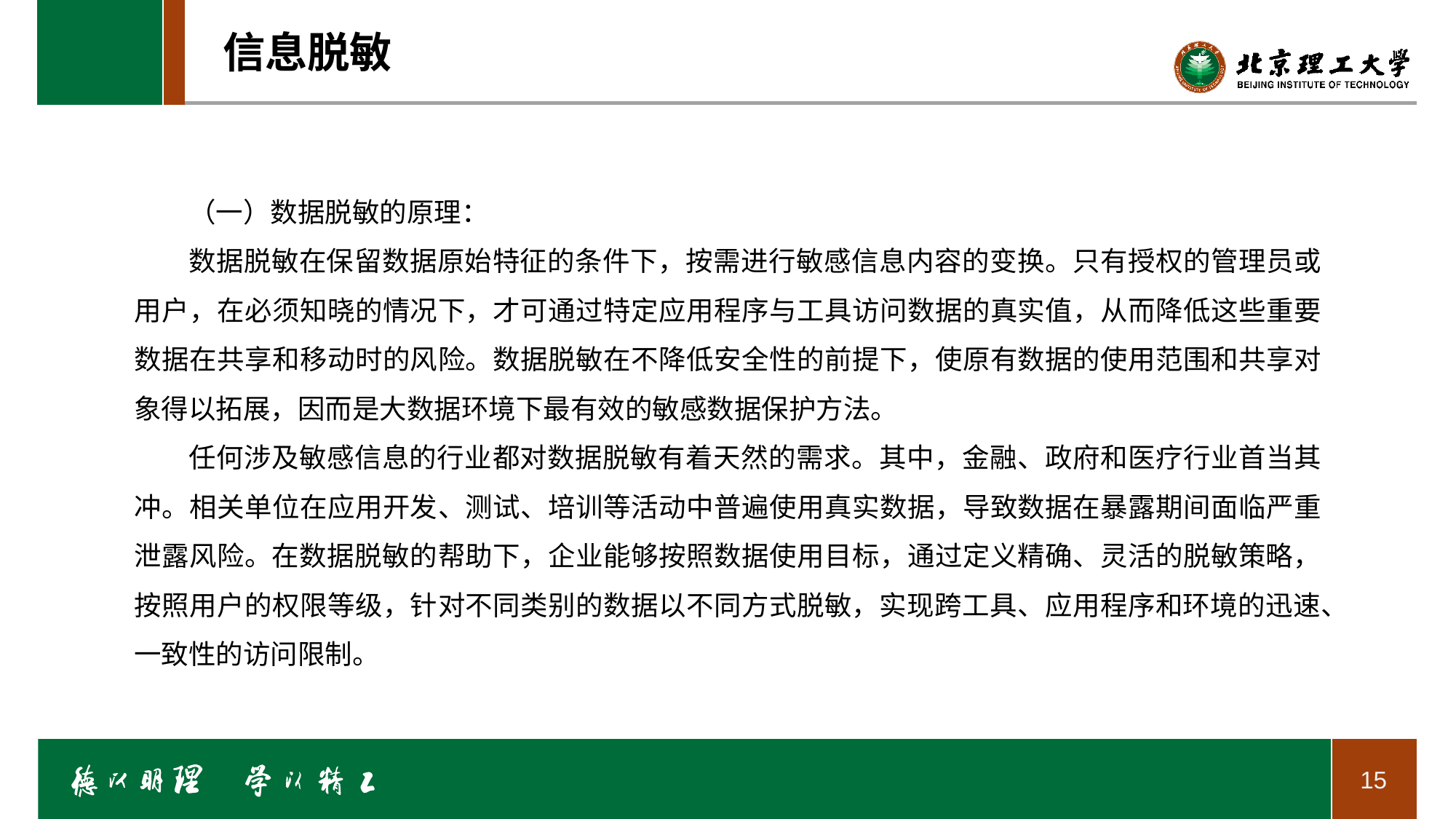

# 信息脱敏
（一）数据脱敏的原理：
数据脱敏在保留数据原始特征的条件下，按需进行敏感信息内容的变换。只有授权的管理员或用户，在必须知晓的情况下，才可通过特定应用程序与工具访问数据的真实值，从而降低这些重要数据在共享和移动时的风险。数据脱敏在不降低安全性的前提下，使原有数据的使用范围和共享对象得以拓展，因而是大数据环境下最有效的敏感数据保护方法。
任何涉及敏感信息的行业都对数据脱敏有着天然的需求。其中，金融、政府和医疗行业首当其冲。相关单位在应用开发、测试、培训等活动中普遍使用真实数据，导致数据在暴露期间面临严重泄露风险。在数据脱敏的帮助下，企业能够按照数据使用目标，通过定义精确、灵活的脱敏策略，按照用户的权限等级，针对不同类别的数据以不同方式脱敏，实现跨工具、应用程序和环境的迅速、一致性的访问限制。